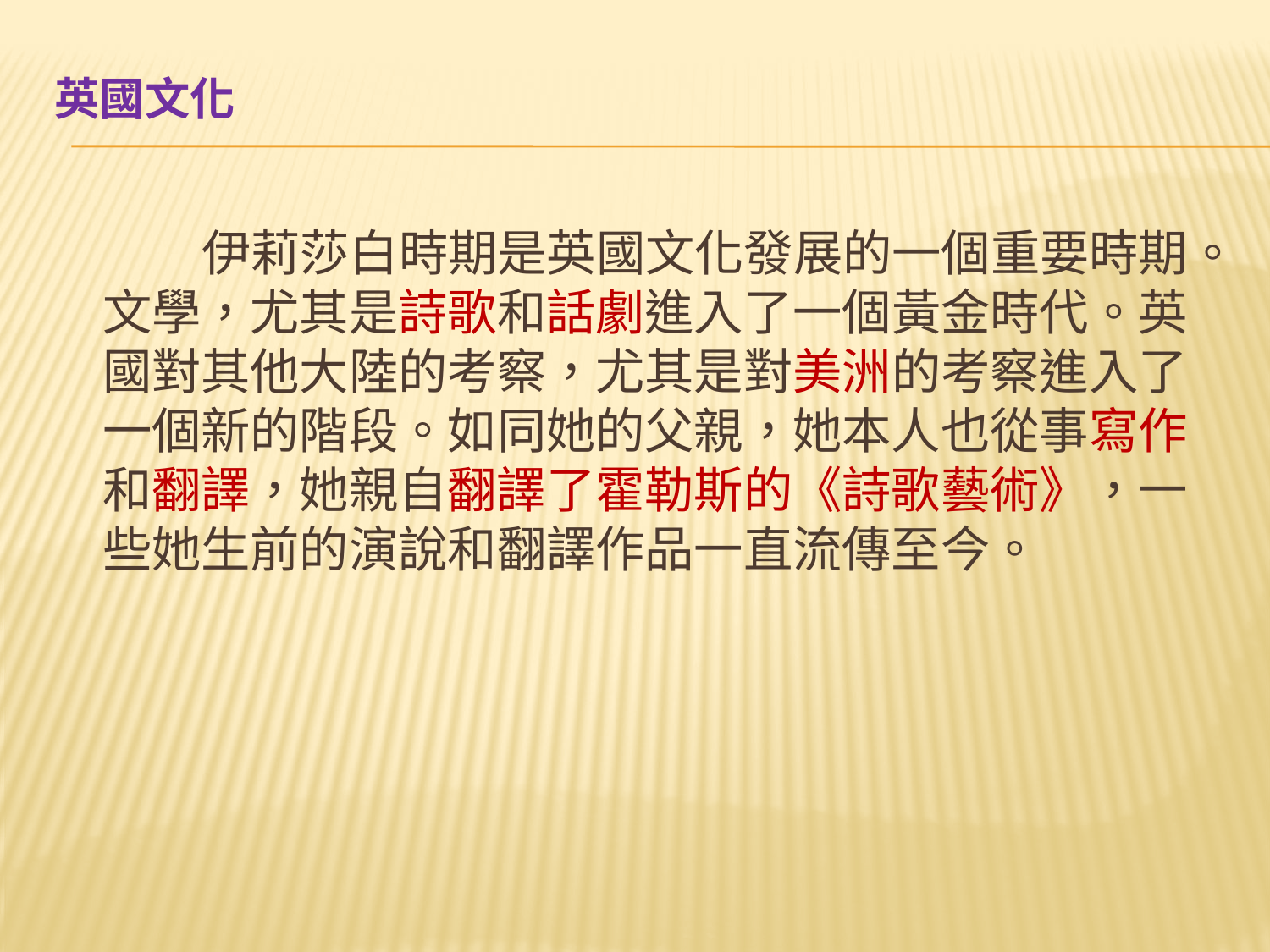

# 英國文化
              伊莉莎白時期是英國文化發展的一個重要時期。文學，尤其是詩歌和話劇進入了一個黃金時代。英國對其他大陸的考察，尤其是對美洲的考察進入了一個新的階段。如同她的父親，她本人也從事寫作和翻譯，她親自翻譯了霍勒斯的《詩歌藝術》，一些她生前的演說和翻譯作品一直流傳至今。